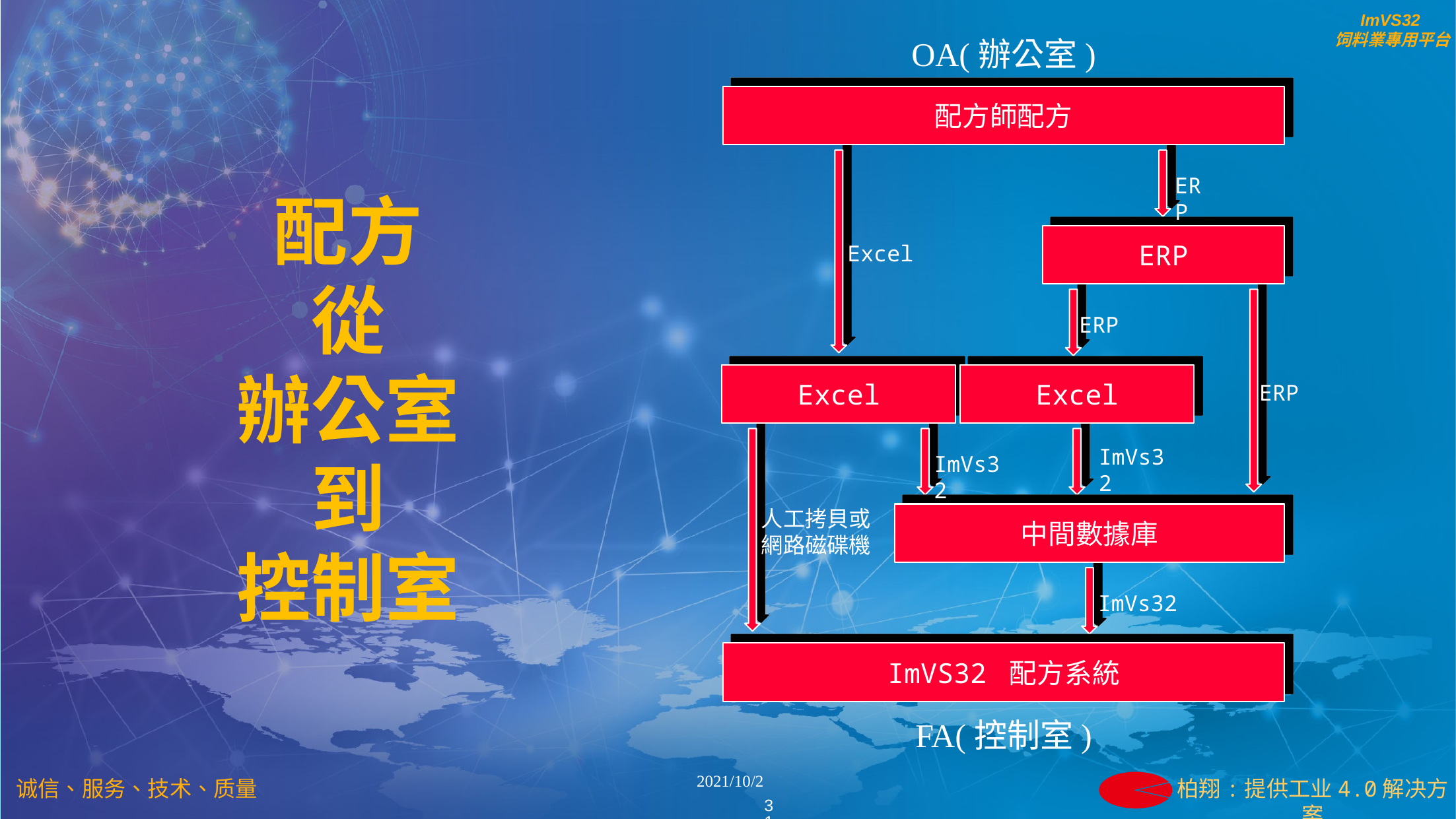

OA(辦公室)
配方師配方

ERP
配方
從
辦公室
到
控制室
ERP
Excel

ERP
Excel
Excel
ERP

ImVs32
ImVs32
人工拷貝或網路磁碟機
中間數據庫

ImVs32
ImVS32 配方系統
FA(控制室)
31